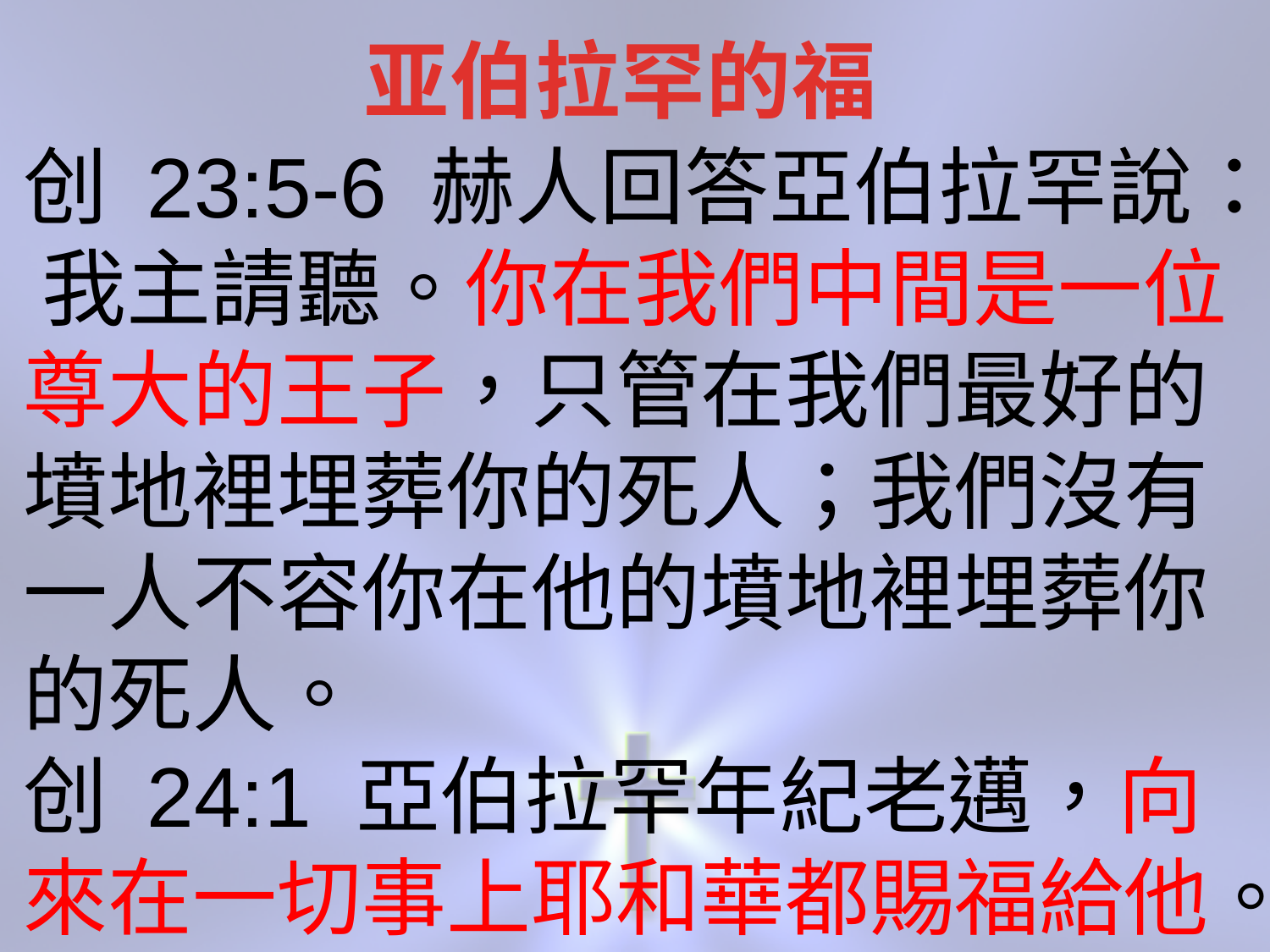

亚伯拉罕的福
创 23:5-6 赫人回答亞伯拉罕說： 我主請聽。你在我們中間是一位尊大的王子，只管在我們最好的墳地裡埋葬你的死人；我們沒有一人不容你在他的墳地裡埋葬你的死人。
创 24:1 亞伯拉罕年紀老邁，向來在一切事上耶和華都賜福給他。